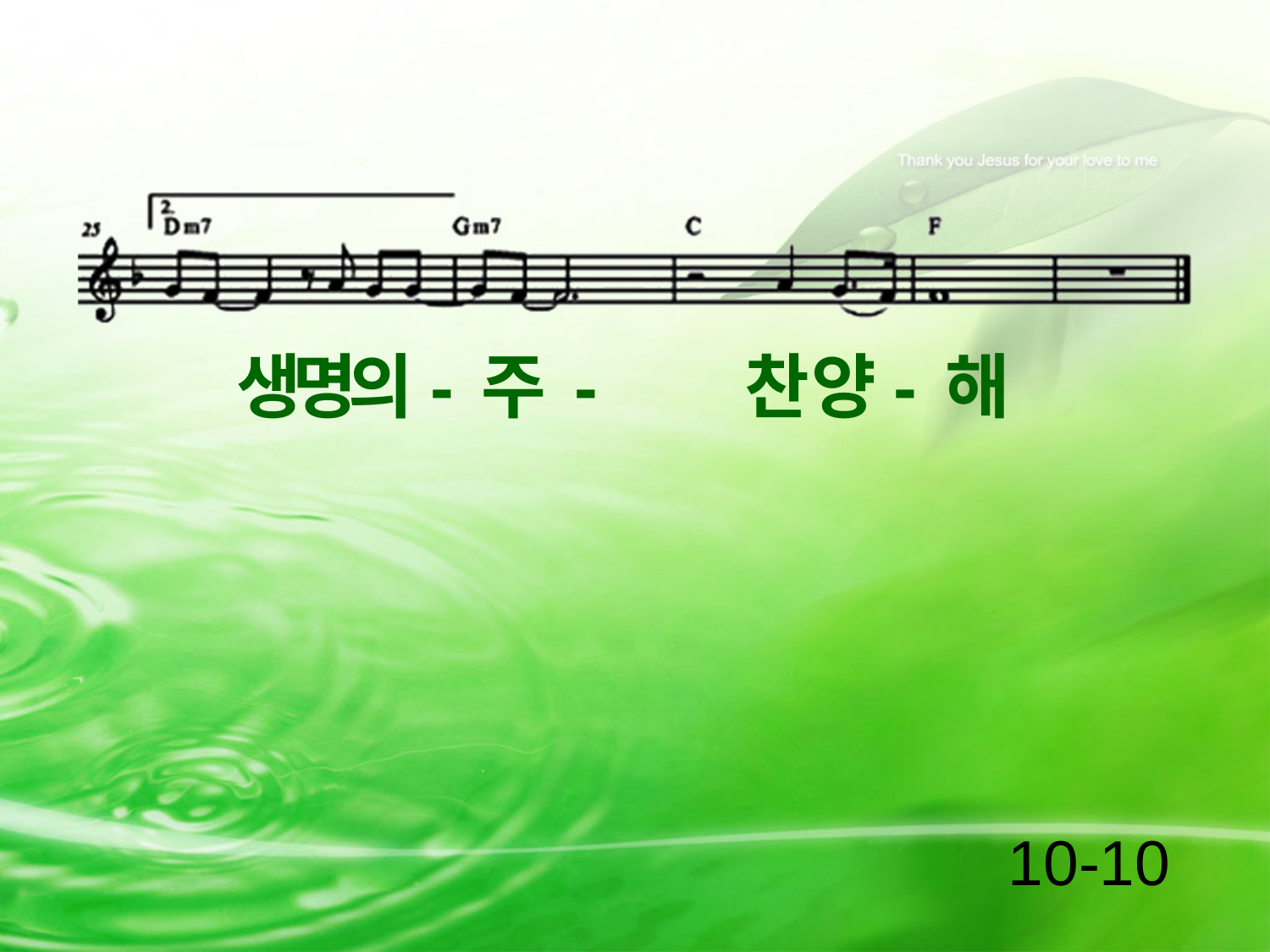

생명의- 주 -            찬 양- 해
10-10